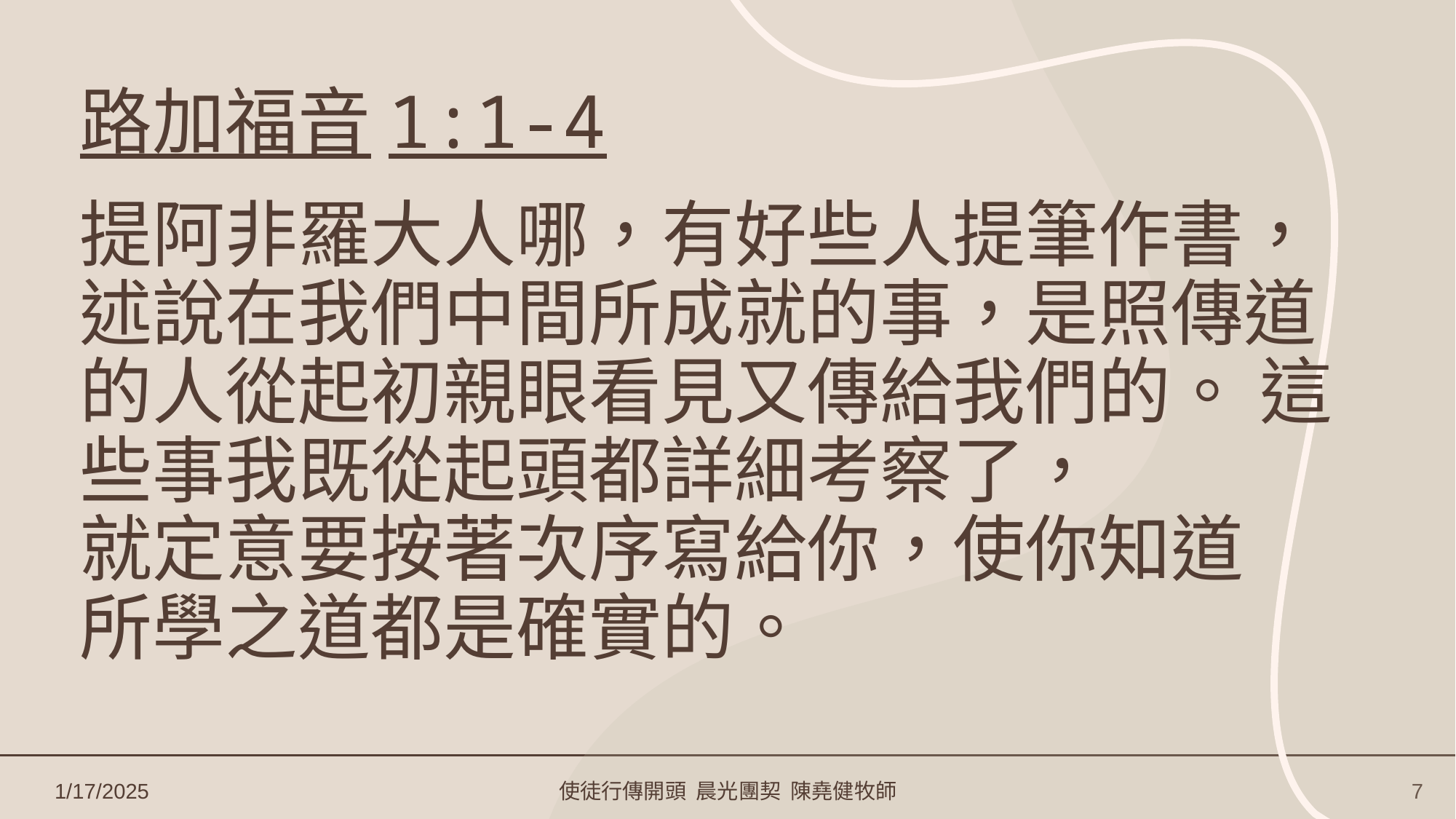

# 路加福音1:1-4
提阿非羅大人哪，有好些人提筆作書，述說在我們中間所成就的事，是照傳道的人從起初親眼看見又傳給我們的。 這些事我既從起頭都詳細考察了，
就定意要按著次序寫給你，使你知道
所學之道都是確實的。
1/17/2025
使徒行傳開頭  晨光團契  陳堯健牧師
7